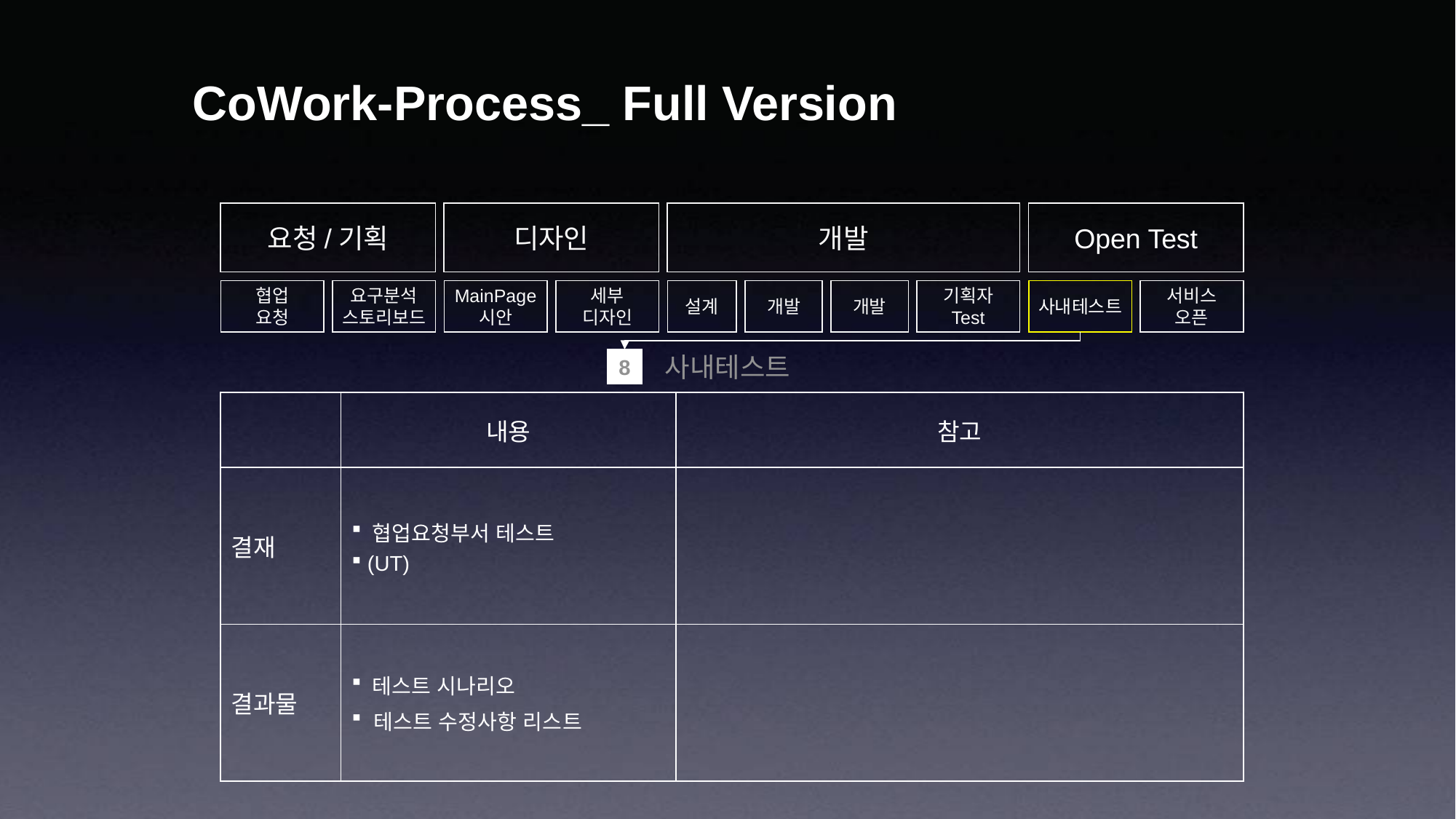

CoWork-Process_ Full Version
요청/기획
디자인
개발
Open Test
협업
요청
요구분석
스토리보드
MainPage
시안
세부
디자인
설계
개발
개발
기획자
Test
사내테스트
서비스
오픈
 사내테스트
8
|  | 내용 | 참고 |
| --- | --- | --- |
| 결재 | 협업요청부서 테스트 (UT) |  |
| 결과물 | 테스트 시나리오 테스트 수정사항 리스트 |  |